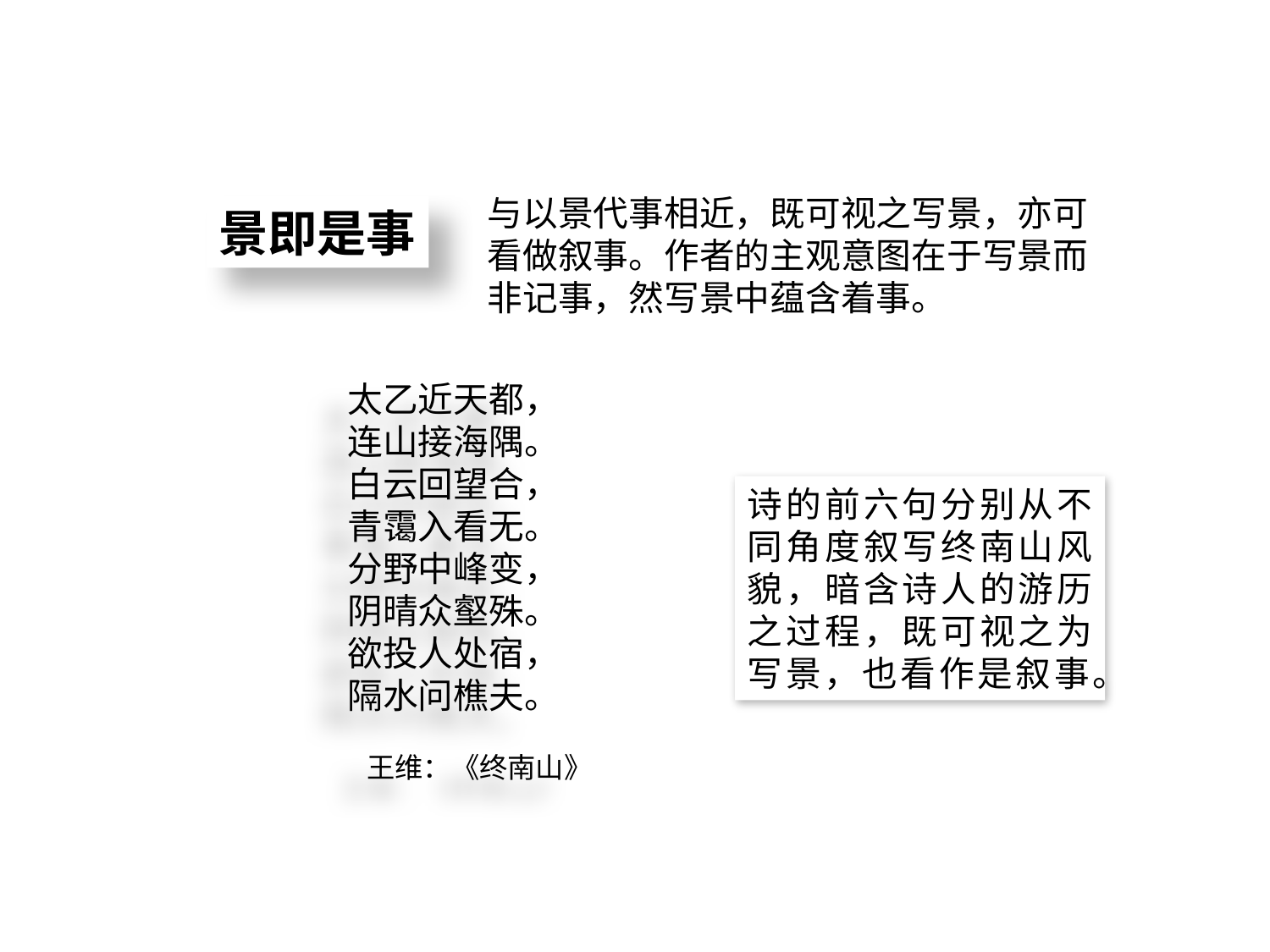

与以景代事相近，既可视之写景，亦可看做叙事。作者的主观意图在于写景而非记事，然写景中蕴含着事。
景即是事
太乙近天都，
连山接海隅。
白云回望合，
青霭入看无。
分野中峰变，
阴晴众壑殊。
欲投人处宿，
隔水问樵夫。

  王维：《终南山》
诗的前六句分别从不同角度叙写终南山风貌，暗含诗人的游历之过程，既可视之为写景，也看作是叙事。

42